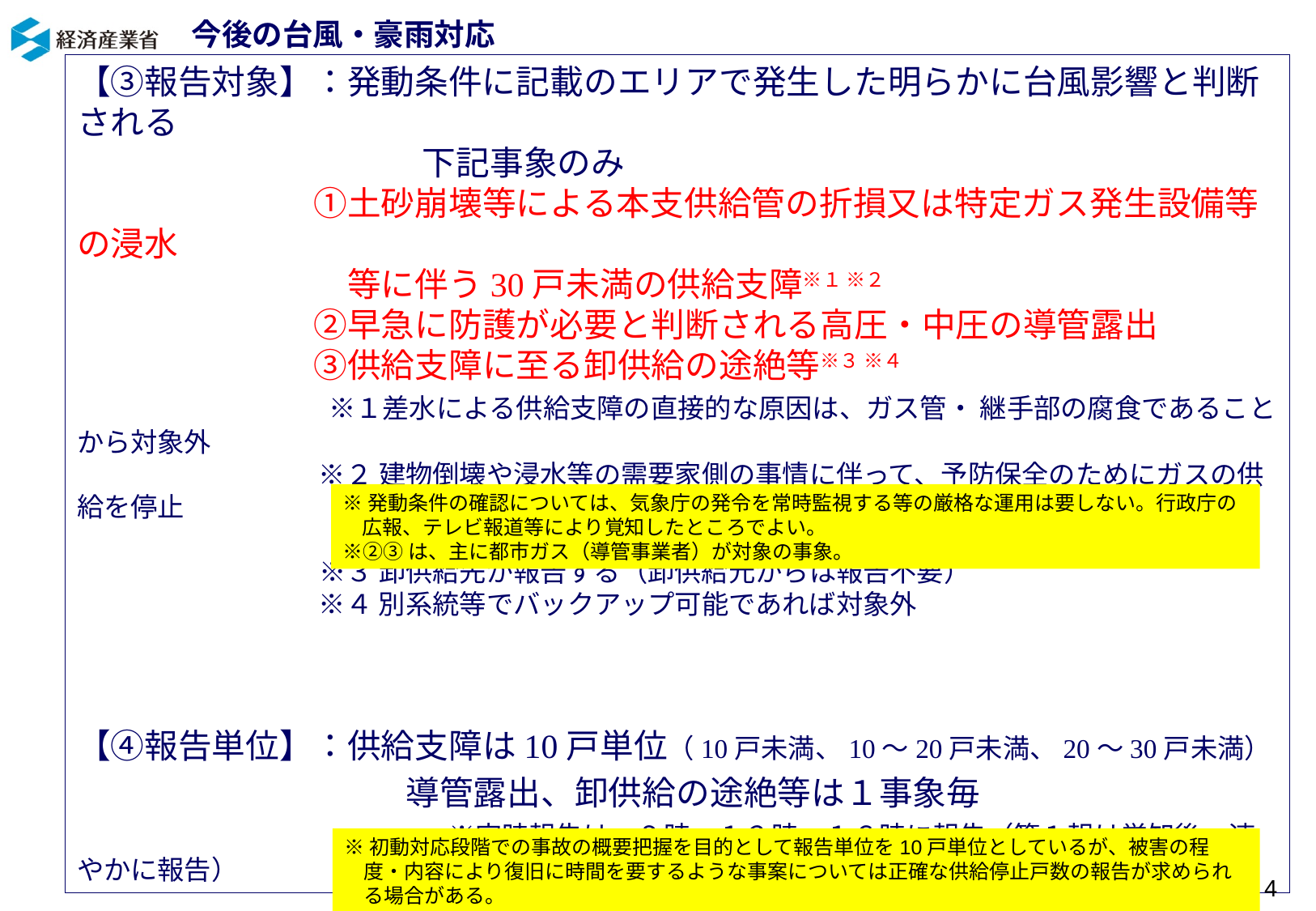

# 今後の台風・豪雨対応
【③報告対象】：発動条件に記載のエリアで発生した明らかに台風影響と判断される
　　　　　　　　　　 下記事象のみ
　　　　　　　①土砂崩壊等による本支供給管の折損又は特定ガス発生設備等の浸水
　　　　　　　　等に伴う30戸未満の供給支障※１ ※２
　　　　　　　②早急に防護が必要と判断される高圧・中圧の導管露出
　　　　　　　③供給支障に至る卸供給の途絶等※３ ※４
 　　　　　　　※１差水による供給支障の直接的な原因は、ガス管・ 継手部の腐食であることから対象外
　　　　　　　　　※２ 建物倒壊や浸水等の需要家側の事情に伴って、予防保全のためにガスの供給を停止
　　　　　　　　　　　　した場合は対象外
　　　　　　　　　※３ 卸供給先が報告する（卸供給元からは報告不要）
　　　　　　　　　※４ 別系統等でバックアップ可能であれば対象外

【④報告単位】：供給支障は10戸単位（10戸未満、10～20戸未満、20～30戸未満）
　　　　　　　　　　　　 導管露出、卸供給の途絶等は１事象毎
　　　　　　　　　　　※定時報告は、９時、１２時、１６時に報告（第１報は覚知後、速やかに報告）
　　　　　　　　　　　　　なお、大きな状況変化が無い場合は報告省略（ガス事故報告に準じた報告）
　　　　　　　　　　　※上記によらず、ガス事故報告に該当する供給支障発生時は速やかに報告
　　　　　　　　　　　※報告対象が無い場合は、報告不要

※発動条件の確認については、気象庁の発令を常時監視する等の厳格な運用は要しない。行政庁の広報、テレビ報道等により覚知したところでよい。
※➁③は、主に都市ガス（導管事業者）が対象の事象。
※初動対応段階での事故の概要把握を目的として報告単位を10戸単位としているが、被害の程度・内容により復旧に時間を要するような事案については正確な供給停止戸数の報告が求められる場合がある。
4